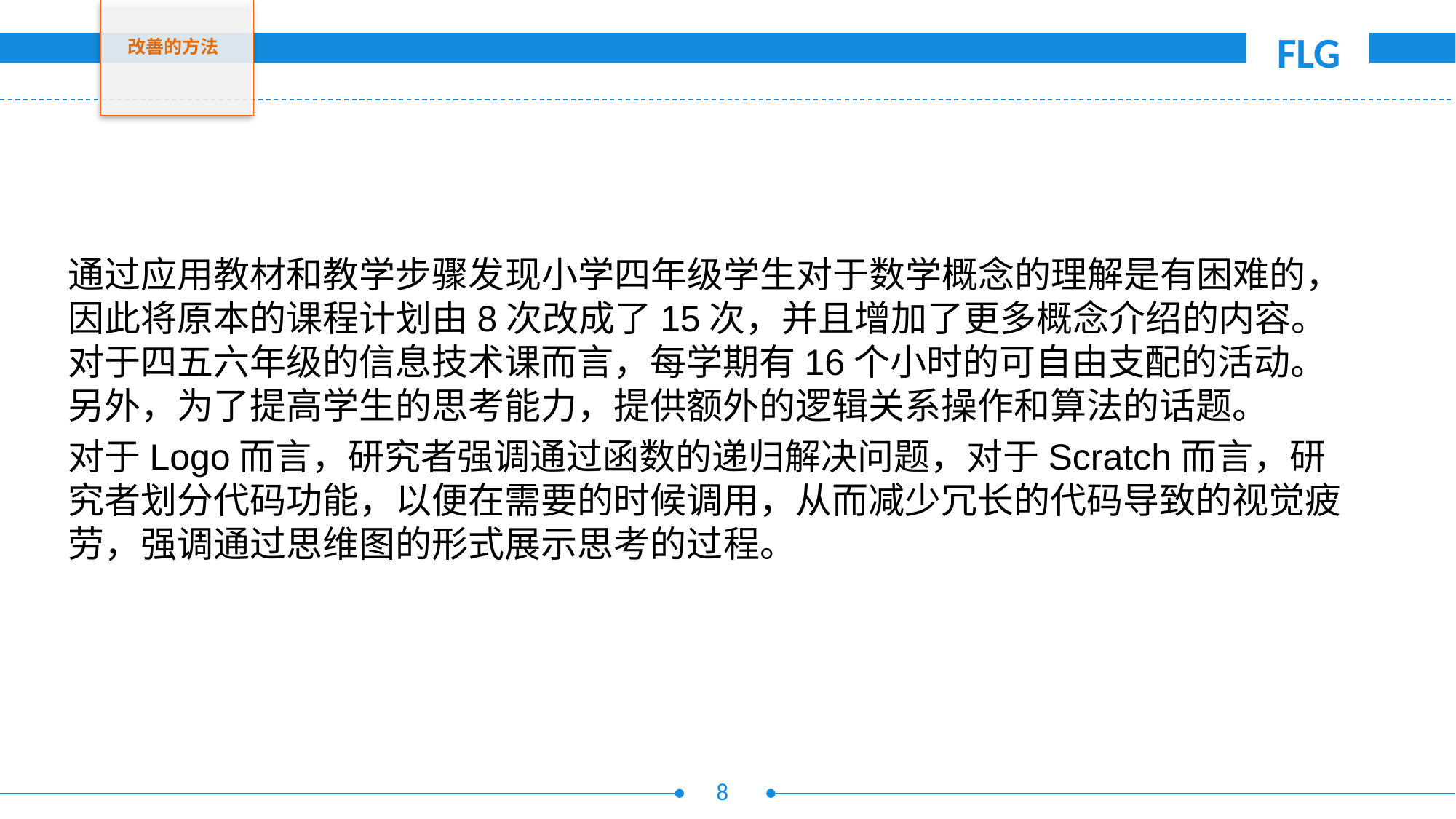

改善的方法
通过应用教材和教学步骤发现小学四年级学生对于数学概念的理解是有困难的，因此将原本的课程计划由8次改成了15次，并且增加了更多概念介绍的内容。对于四五六年级的信息技术课而言，每学期有16个小时的可自由支配的活动。另外，为了提高学生的思考能力，提供额外的逻辑关系操作和算法的话题。
对于Logo而言，研究者强调通过函数的递归解决问题，对于Scratch而言，研究者划分代码功能，以便在需要的时候调用，从而减少冗长的代码导致的视觉疲劳，强调通过思维图的形式展示思考的过程。